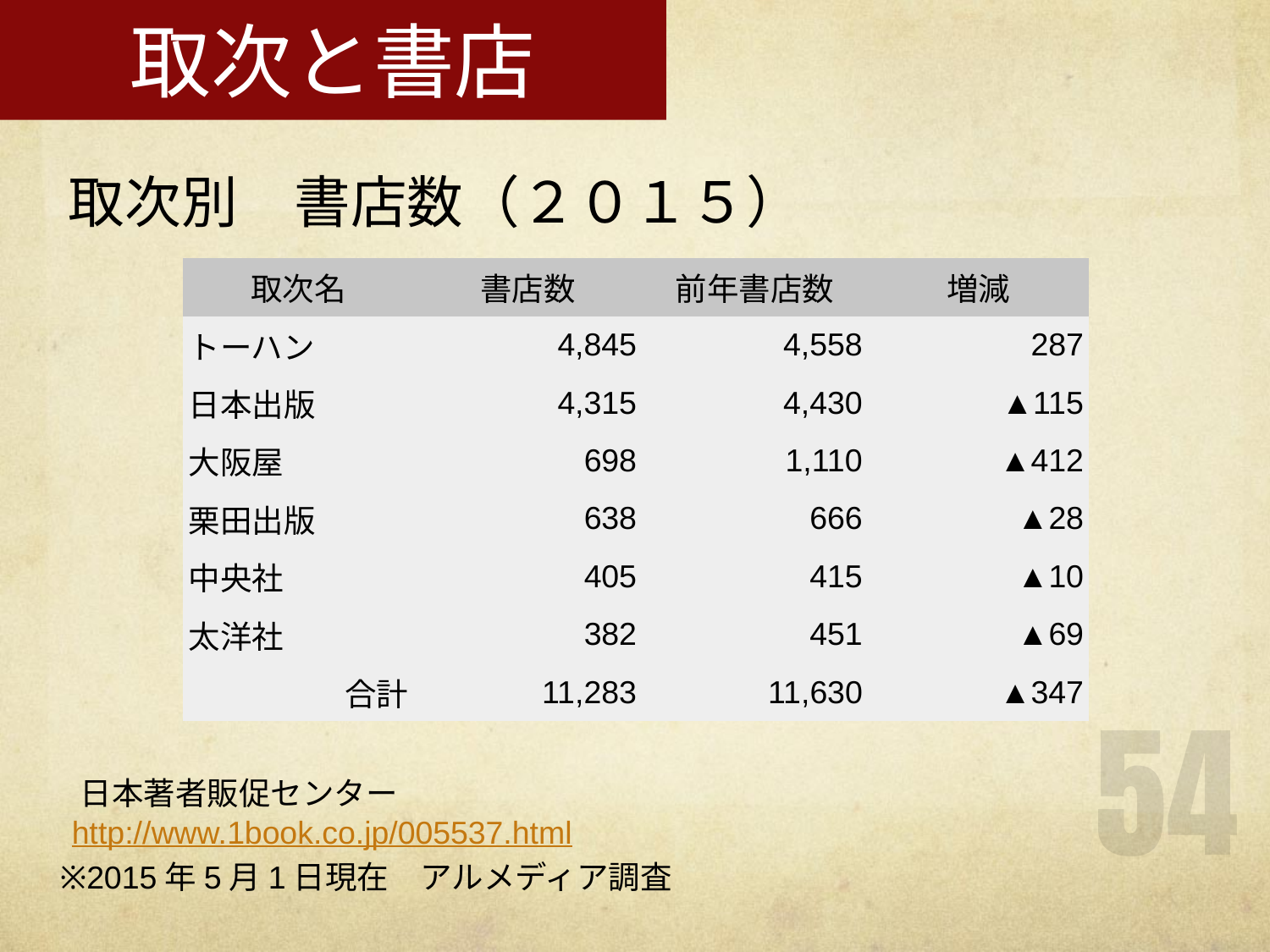

# 取次と書店
取次別　書店数（２０１５）
| 取次名 | 書店数 | 前年書店数 | 増減 |
| --- | --- | --- | --- |
| トーハン | 4,845 | 4,558 | 287 |
| 日本出版 | 4,315 | 4,430 | ▲115 |
| 大阪屋 | 698 | 1,110 | ▲412 |
| 栗田出版 | 638 | 666 | ▲28 |
| 中央社 | 405 | 415 | ▲10 |
| 太洋社 | 382 | 451 | ▲69 |
| 合計 | 11,283 | 11,630 | ▲347 |
54
日本著者販促センター

http://www.1book.co.jp/005537.html
※2015年5月1日現在　アルメディア調査